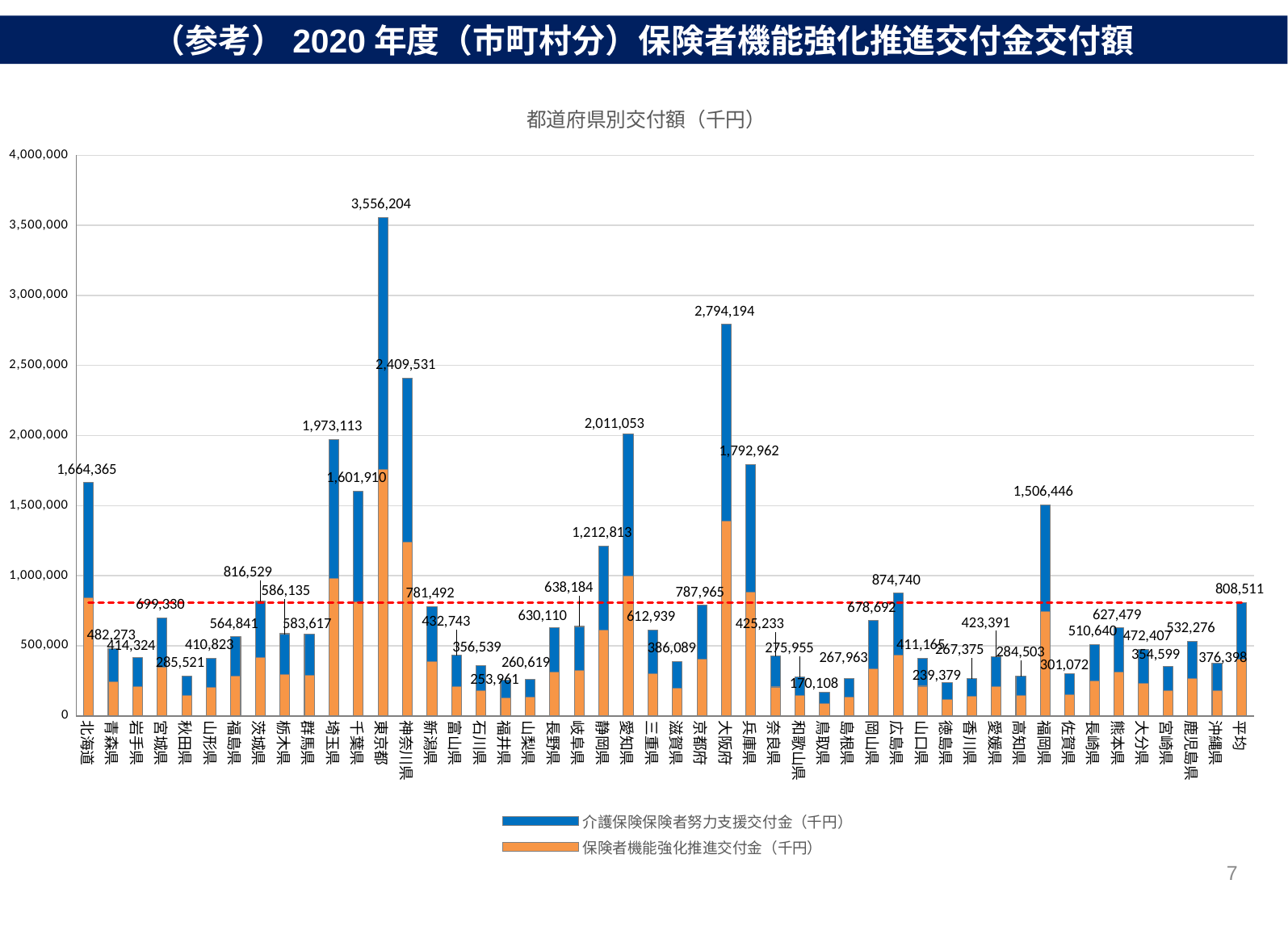

（参考）2020年度（市町村分）保険者機能強化推進交付金交付額

### Chart: 都道府県別交付額（千円）

| Category | 保険者機能強化推進交付金（千円） | 介護保険保険者努力支援交付金（千円） | 都道府県別交付額（千円） | 平均 |
|---|---|---|---|---|
| 北海道 | 842545.0 | 821820.0 | 1664365.0 | 808511.0 |
| 青森県 | 241832.0 | 240441.0 | 482273.0 | 808511.0 |
| 岩手県 | 208602.0 | 205722.0 | 414324.0 | 808511.0 |
| 宮城県 | 345363.0 | 353967.0 | 699330.0 | 808511.0 |
| 秋田県 | 145841.0 | 139680.0 | 285521.0 | 808511.0 |
| 山形県 | 205086.0 | 205737.0 | 410823.0 | 808511.0 |
| 福島県 | 284713.0 | 280128.0 | 564841.0 | 808511.0 |
| 茨城県 | 416868.0 | 399661.0 | 816529.0 | 808511.0 |
| 栃木県 | 297486.0 | 288649.0 | 586135.0 | 808511.0 |
| 群馬県 | 291184.0 | 292433.0 | 583617.0 | 808511.0 |
| 埼玉県 | 979898.0 | 993215.0 | 1973113.0 | 808511.0 |
| 千葉県 | 811223.0 | 790687.0 | 1601910.0 | 808511.0 |
| 東京都 | 1757067.0 | 1799137.0 | 3556204.0 | 808511.0 |
| 神奈川県 | 1239742.0 | 1169789.0 | 2409531.0 | 808511.0 |
| 新潟県 | 385550.0 | 395942.0 | 781492.0 | 808511.0 |
| 富山県 | 207995.0 | 224748.0 | 432743.0 | 808511.0 |
| 石川県 | 182343.0 | 174196.0 | 356539.0 | 808511.0 |
| 福井県 | 126971.0 | 126990.0 | 253961.0 | 808511.0 |
| 山梨県 | 134565.0 | 126054.0 | 260619.0 | 808511.0 |
| 長野県 | 313080.0 | 317030.0 | 630110.0 | 808511.0 |
| 岐阜県 | 326224.0 | 311960.0 | 638184.0 | 808511.0 |
| 静岡県 | 611689.0 | 601124.0 | 1212813.0 | 808511.0 |
| 愛知県 | 997880.0 | 1013173.0 | 2011053.0 | 808511.0 |
| 三重県 | 302798.0 | 310141.0 | 612939.0 | 808511.0 |
| 滋賀県 | 195901.0 | 190188.0 | 386089.0 | 808511.0 |
| 京都府 | 405076.0 | 382889.0 | 787965.0 | 808511.0 |
| 大阪府 | 1387758.0 | 1406436.0 | 2794194.0 | 808511.0 |
| 兵庫県 | 881730.0 | 911232.0 | 1792962.0 | 808511.0 |
| 奈良県 | 206372.0 | 218861.0 | 425233.0 | 808511.0 |
| 和歌山県 | 143640.0 | 132315.0 | 275955.0 | 808511.0 |
| 鳥取県 | 85486.0 | 84622.0 | 170108.0 | 808511.0 |
| 島根県 | 133435.0 | 134528.0 | 267963.0 | 808511.0 |
| 岡山県 | 333101.0 | 345591.0 | 678692.0 | 808511.0 |
| 広島県 | 434265.0 | 440475.0 | 874740.0 | 808511.0 |
| 山口県 | 212164.0 | 199001.0 | 411165.0 | 808511.0 |
| 徳島県 | 117602.0 | 121777.0 | 239379.0 | 808511.0 |
| 香川県 | 139147.0 | 128228.0 | 267375.0 | 808511.0 |
| 愛媛県 | 210580.0 | 212811.0 | 423391.0 | 808511.0 |
| 高知県 | 142970.0 | 141533.0 | 284503.0 | 808511.0 |
| 福岡県 | 744476.0 | 761970.0 | 1506446.0 | 808511.0 |
| 佐賀県 | 151522.0 | 149550.0 | 301072.0 | 808511.0 |
| 長崎県 | 248351.0 | 262289.0 | 510640.0 | 808511.0 |
| 熊本県 | 311672.0 | 315807.0 | 627479.0 | 808511.0 |
| 大分県 | 230666.0 | 241741.0 | 472407.0 | 808511.0 |
| 宮崎県 | 182141.0 | 172458.0 | 354599.0 | 808511.0 |
| 鹿児島県 | 264963.0 | 267313.0 | 532276.0 | 808511.0 |
| 沖縄県 | 180437.0 | 195961.0 | 376398.0 | 808511.0 |
| 平均 | 404255.0 | 404255.0 | 808511.0 | 808511.0 |
7